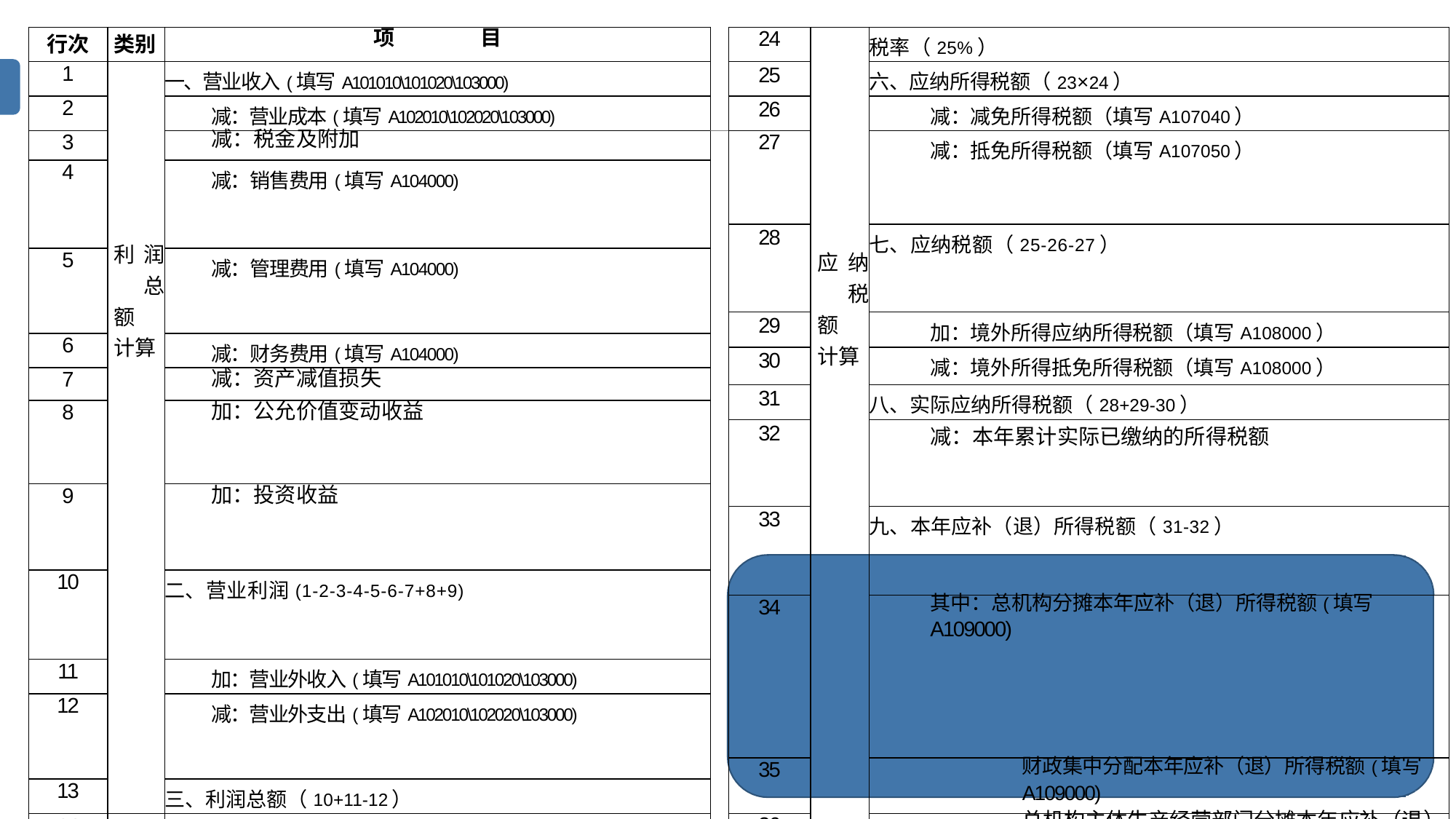

| 行次 | 类别 | 项 目 |  | 24 | 应 纳 税 额 计算 | 税率（25%） |
| --- | --- | --- | --- | --- | --- | --- |
| 1 | 利 润 总 额 计算 | 一、营业收入(填写A101010\101020\103000) |  | 25 |  | 六、应纳所得税额（23×24） |
| 2 |  | 减：营业成本(填写A102010\102020\103000) |  | 26 |  | 减：减免所得税额（填写A107040） |
| 3 |  | 减：税金及附加 |  | 27 |  | 减：抵免所得税额（填写A107050） |
| 4 |  | 减：销售费用(填写A104000) |  |  |  |  |
|  |  |  |  | 28 |  | 七、应纳税额（25-26-27） |
| 5 |  | 减：管理费用(填写A104000) |  |  |  |  |
|  |  |  |  | 29 |  | 加：境外所得应纳所得税额（填写A108000） |
| 6 |  | 减：财务费用(填写A104000) |  |  |  |  |
|  |  |  |  | 30 |  | 减：境外所得抵免所得税额（填写A108000） |
| 7 |  | 减：资产减值损失 |  |  |  |  |
|  |  |  |  | 31 |  | 八、实际应纳所得税额（28+29-30） |
| 8 |  | 加：公允价值变动收益 |  |  |  |  |
|  |  |  |  | 32 |  | 减：本年累计实际已缴纳的所得税额 |
| 9 |  | 加：投资收益 |  |  |  |  |
|  |  |  |  | 33 |  | 九、本年应补（退）所得税额（31-32） |
| 10 |  | 二、营业利润(1-2-3-4-5-6-7+8+9) |  |  |  |  |
|  |  |  |  | 34 |  | 其中：总机构分摊本年应补（退）所得税额(填写 A109000) |
| 11 |  | 加：营业外收入(填写A101010\101020\103000) |  |  |  |  |
| 12 |  | 减：营业外支出(填写A102010\102020\103000) |  |  |  |  |
|  |  |  |  | 35 |  | 财政集中分配本年应补（退）所得税额(填写 A109000) |
| 13 |  | 三、利润总额（10+11-12） |  |  |  |  |
| 14 | 应 纳 税 所 得 额 计算 | 减：境外所得（填写A108010） |  | 36 |  | 总机构主体生产经营部门分摊本年应补（退） 所得税额(填写A109000) |
| 15 |  | 加：纳税调整增加额（填写A105000） |  |  |  |  |
|  |  |  | 主表：按照企业所得税的计算过程设计； 划分利润总额、应纳税所得额、应纳税额三个部分，其 中 利润总额参照利润表填报。 33 |  |  |  |
| 16 |  | 减：纳税调整减少额（填写A105000） |  |  |  |  |
| 17 |  | 减：免税、减计收入及加计扣除（填写A107010） |  |  |  |  |
| 18 |  | 加：境外应税所得抵减境内亏损（填写A108000） |  |  |  |  |
| 19 |  | 四、纳税调整后所得（13-14+15-16-17+18） |  |  |  |  |
| 20 |  | 减：所得减免（填写A107020） |  |  |  |  |
| 21 |  | 减：弥补以前年度亏损（填写A106000） |  |  |  |  |
| 22 |  | 减：抵扣应纳税所得额（填写A107030） |  |  |  |  |
| 23 |  | 五、应纳税所得额（19-20-21-22） |  |  |  |  |